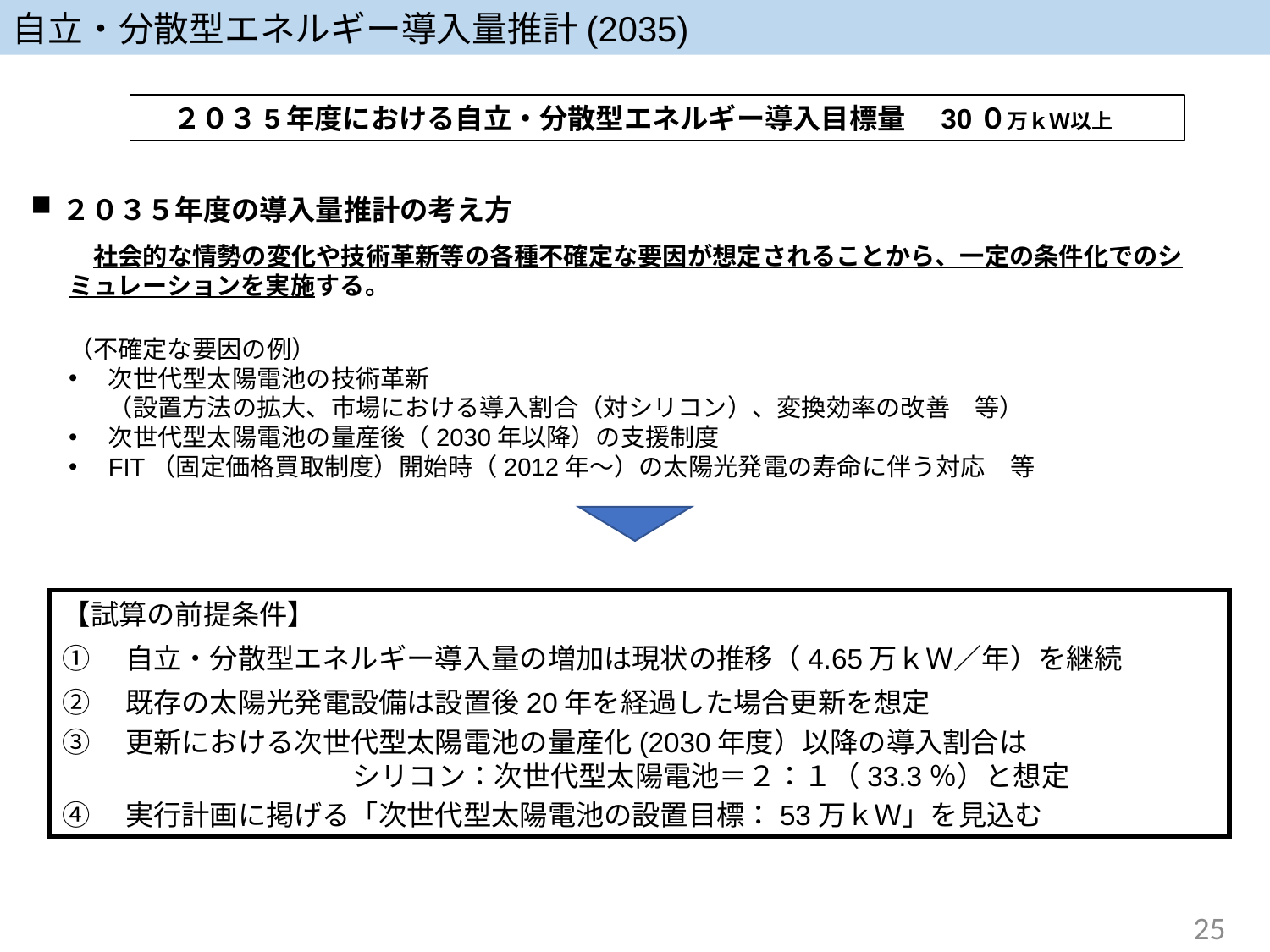

自立・分散型エネルギー導入量推計(2035)
２０３5年度における自立・分散型エネルギー導入目標量　30０万ｋＷ以上
２０３５年度の導入量推計の考え方
　社会的な情勢の変化や技術革新等の各種不確定な要因が想定されることから、一定の条件化でのシミュレーションを実施する。

（不確定な要因の例）
次世代型太陽電池の技術革新
（設置方法の拡大、市場における導入割合（対シリコン）、変換効率の改善　等）
次世代型太陽電池の量産後（2030年以降）の支援制度
FIT（固定価格買取制度）開始時（2012年～）の太陽光発電の寿命に伴う対応　等

【試算の前提条件】
①　自立・分散型エネルギー導入量の増加は現状の推移（4.65万ｋＷ／年）を継続
②　既存の太陽光発電設備は設置後20年を経過した場合更新を想定
③　更新における次世代型太陽電池の量産化(2030年度）以降の導入割合は
　　                                     シリコン：次世代型太陽電池＝２：１（33.3％）と想定
④　実行計画に掲げる「次世代型太陽電池の設置目標：53万ｋＷ」を見込む
25